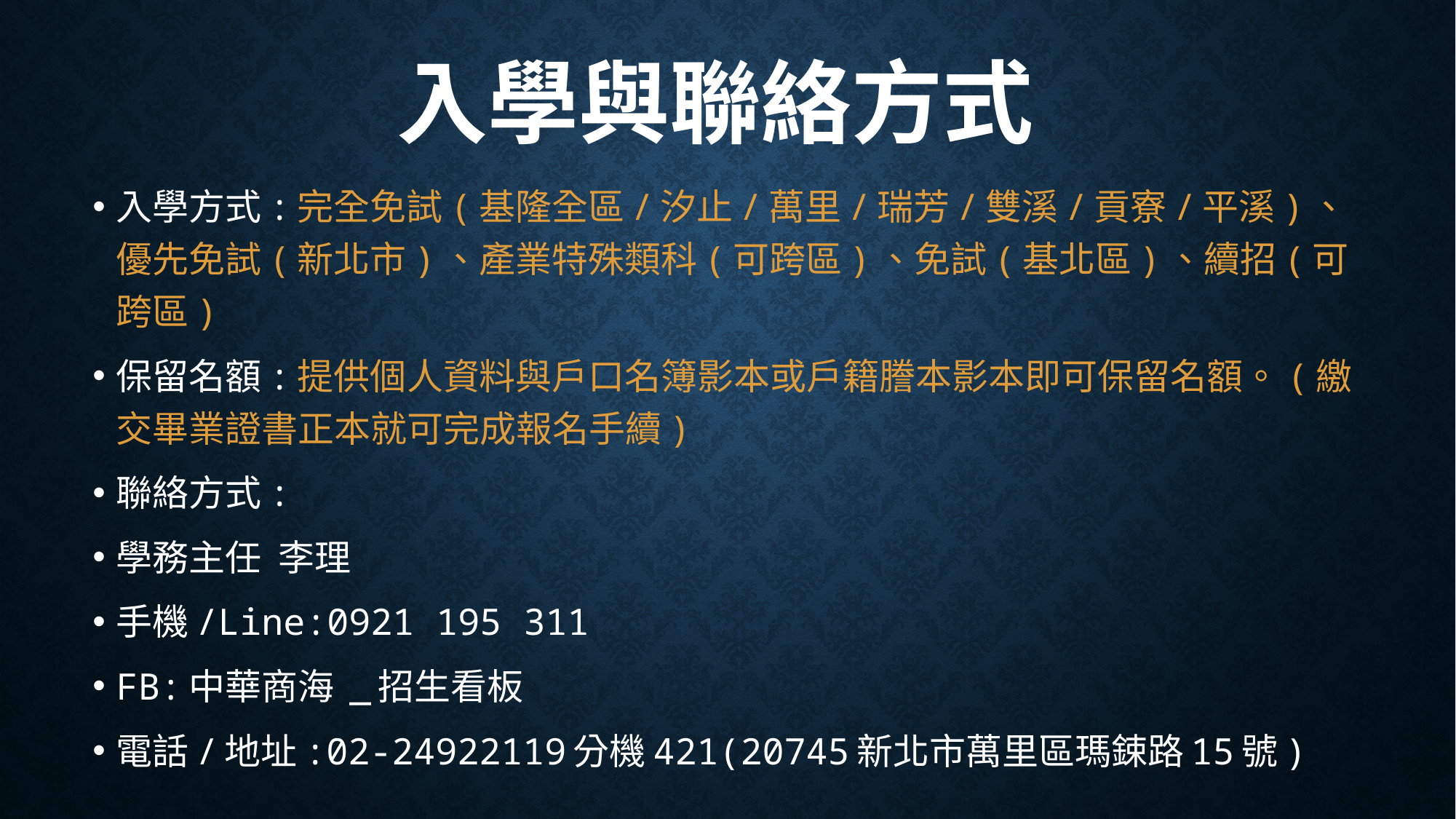

# 入學與聯絡方式
入學方式:完全免試(基隆全區/汐止/萬里/瑞芳/雙溪/貢寮/平溪)、優先免試(新北市)、產業特殊類科(可跨區)、免試(基北區)、續招(可跨區)
保留名額:提供個人資料與戶口名簿影本或戶籍謄本影本即可保留名額。(繳交畢業證書正本就可完成報名手續)
聯絡方式:
學務主任  李理
手機/Line:0921 195 311
FB:中華商海 _招生看板
電話/地址:02-24922119分機421(20745新北市萬里區瑪鋉路15號)